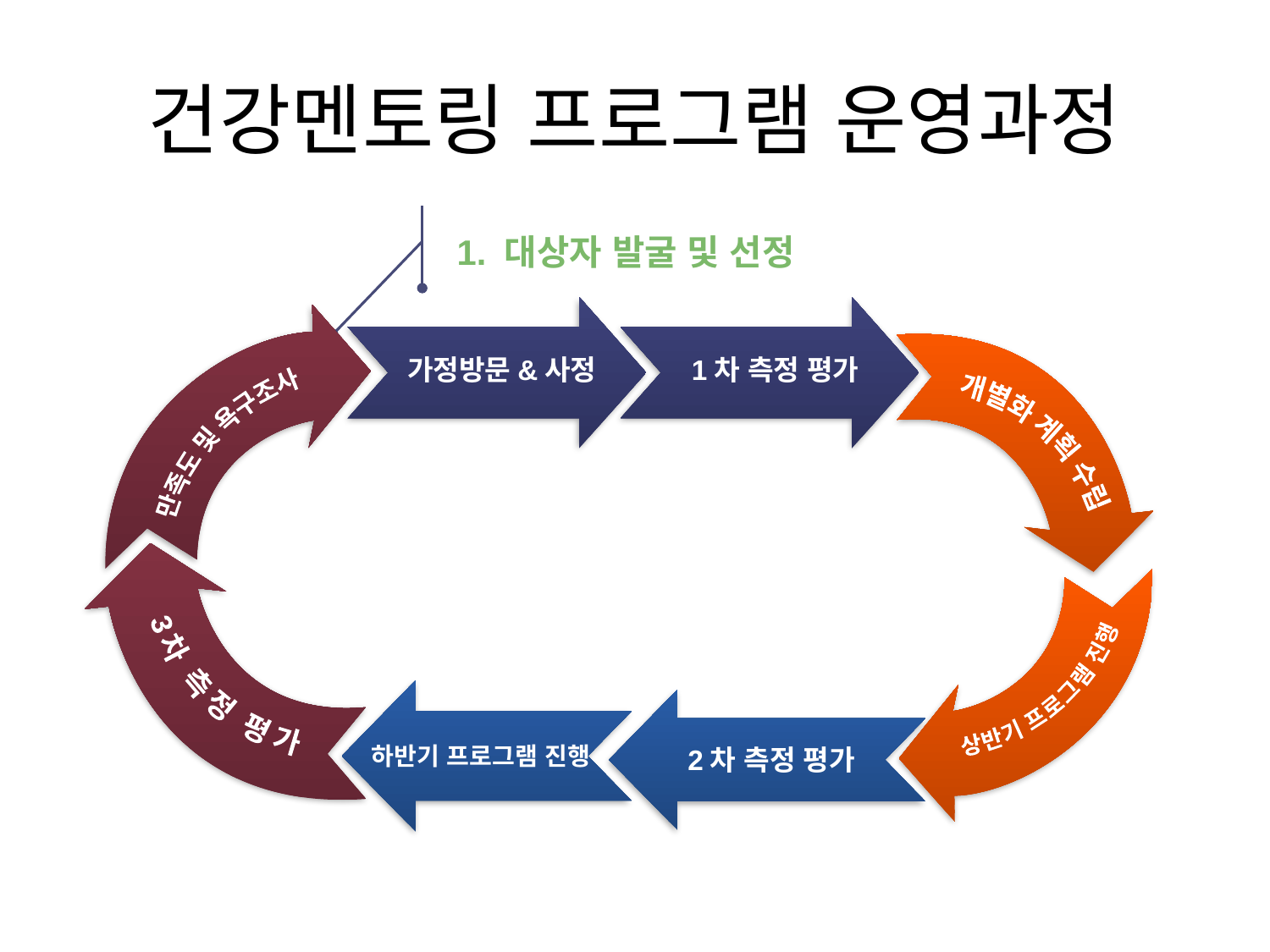

# 건강멘토링 프로그램 운영과정
1. 대상자 발굴 및 선정

가정방문&사정
1차 측정 평가
상반기 프로그램 진행
  3차 측정 평가
만족도 및 욕구조사
개별화 계획 수립

하반기 프로그램 진행
2차 측정 평가